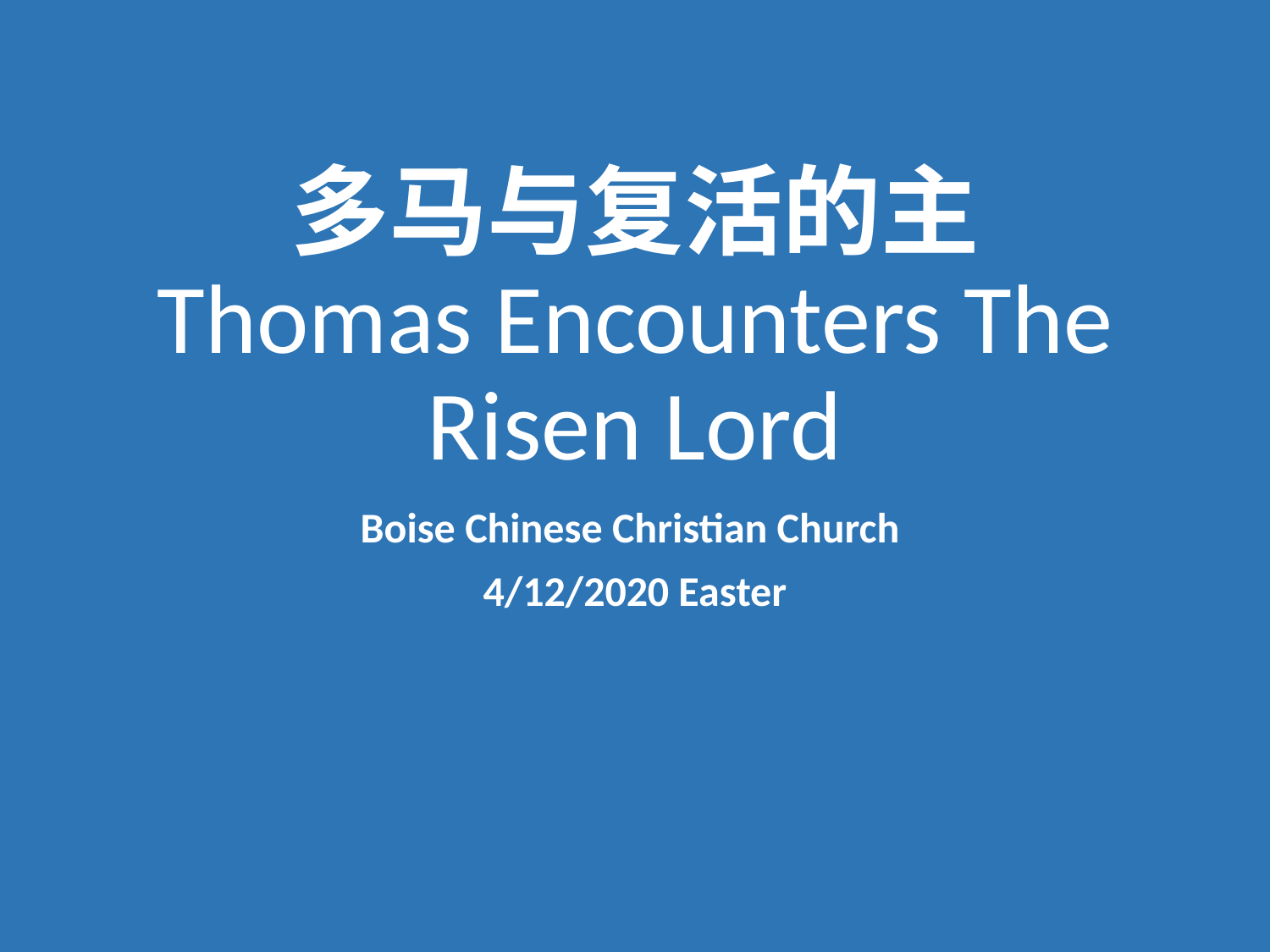

# 多马与复活的主 Thomas Encounters The Risen Lord
Boise Chinese Christian Church
4/12/2020 Easter